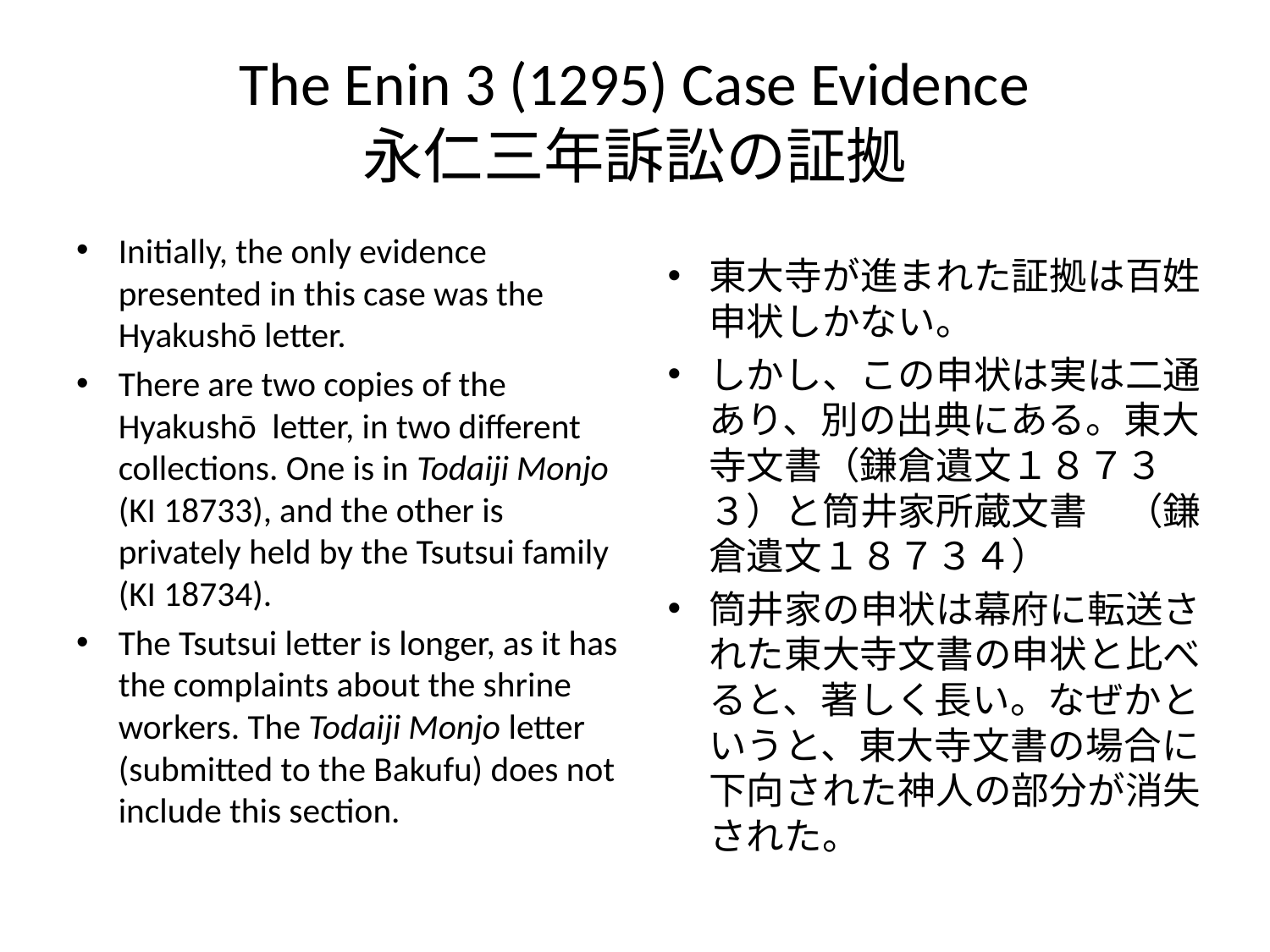

# The Enin 3 (1295) Case Evidence 永仁三年訴訟の証拠
Initially, the only evidence presented in this case was the Hyakushō letter.
There are two copies of the Hyakushō  letter, in two different collections. One is in Todaiji Monjo (KI 18733), and the other is privately held by the Tsutsui family (KI 18734).
The Tsutsui letter is longer, as it has the complaints about the shrine workers. The Todaiji Monjo letter (submitted to the Bakufu) does not include this section.

東大寺が進まれた証拠は百姓申状しかない。
しかし、この申状は実は二通あり、別の出典にある。東大寺文書（鎌倉遺文１８７３３）と筒井家所蔵文書　（鎌倉遺文１８７３４）
筒井家の申状は幕府に転送された東大寺文書の申状と比べると、著しく長い。なぜかというと、東大寺文書の場合に下向された神人の部分が消失された。